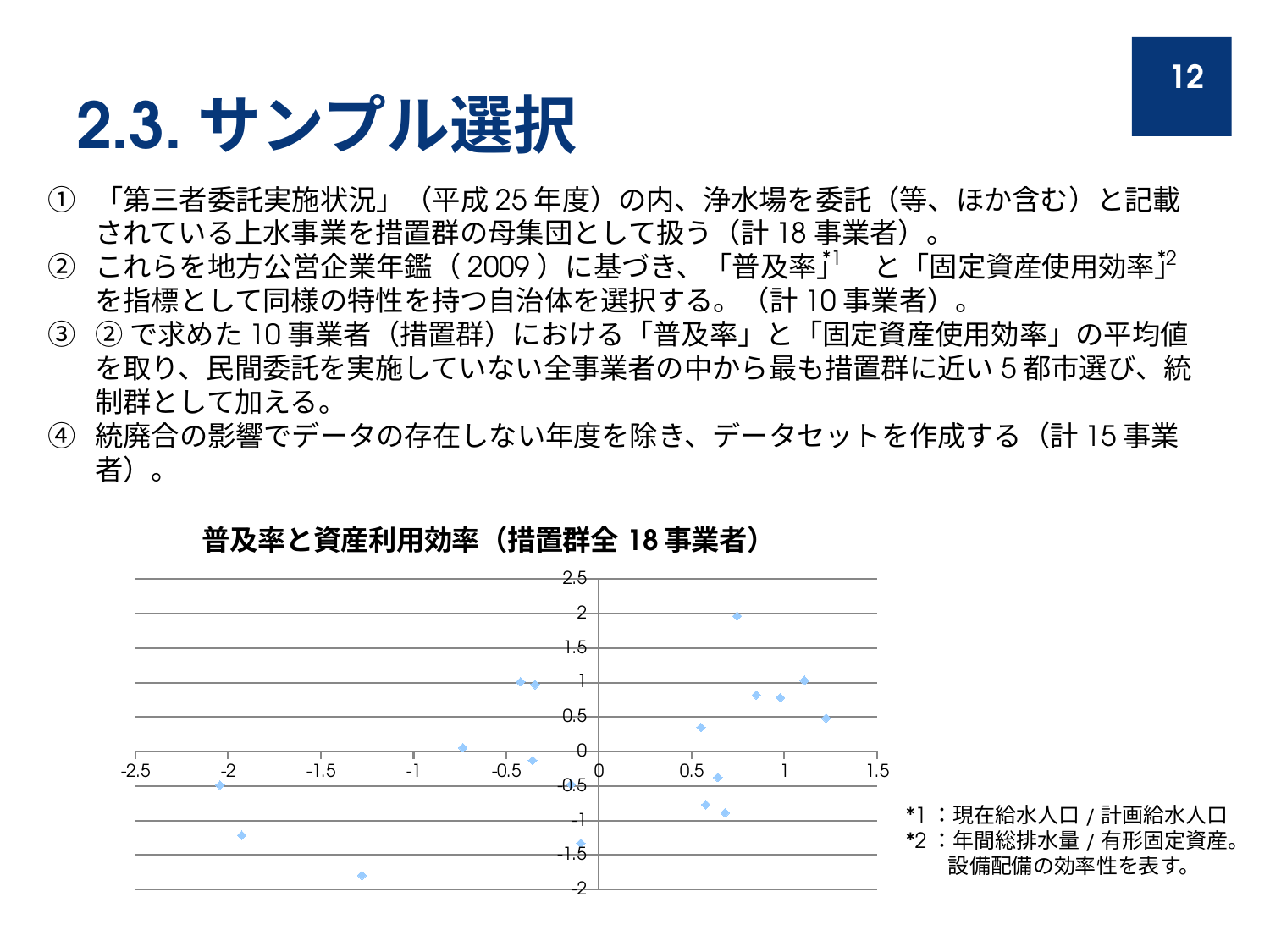

# 2.3.サンプル選択
12
「第三者委託実施状況」（平成25年度）の内、浄水場を委託（等、ほか含む）と記載されている上水事業を措置群の母集団として扱う（計18事業者）。
これらを地方公営企業年鑑（2009）に基づき、「普及率」　と「固定資産使用効率」を指標として同様の特性を持つ自治体を選択する。（計10事業者）。
②で求めた10事業者（措置群）における「普及率」と「固定資産使用効率」の平均値を取り、民間委託を実施していない全事業者の中から最も措置群に近い5都市選び、統制群として加える。
統廃合の影響でデータの存在しない年度を除き、データセットを作成する（計15事業者）。
*1
*2

### Chart: 普及率と資産利用効率（措置群全18事業者）

| Category |  |
|---|---|
*1：現在給水人口/計画給水人口
*2：年間総排水量/有形固定資産。
　　設備配備の効率性を表す。